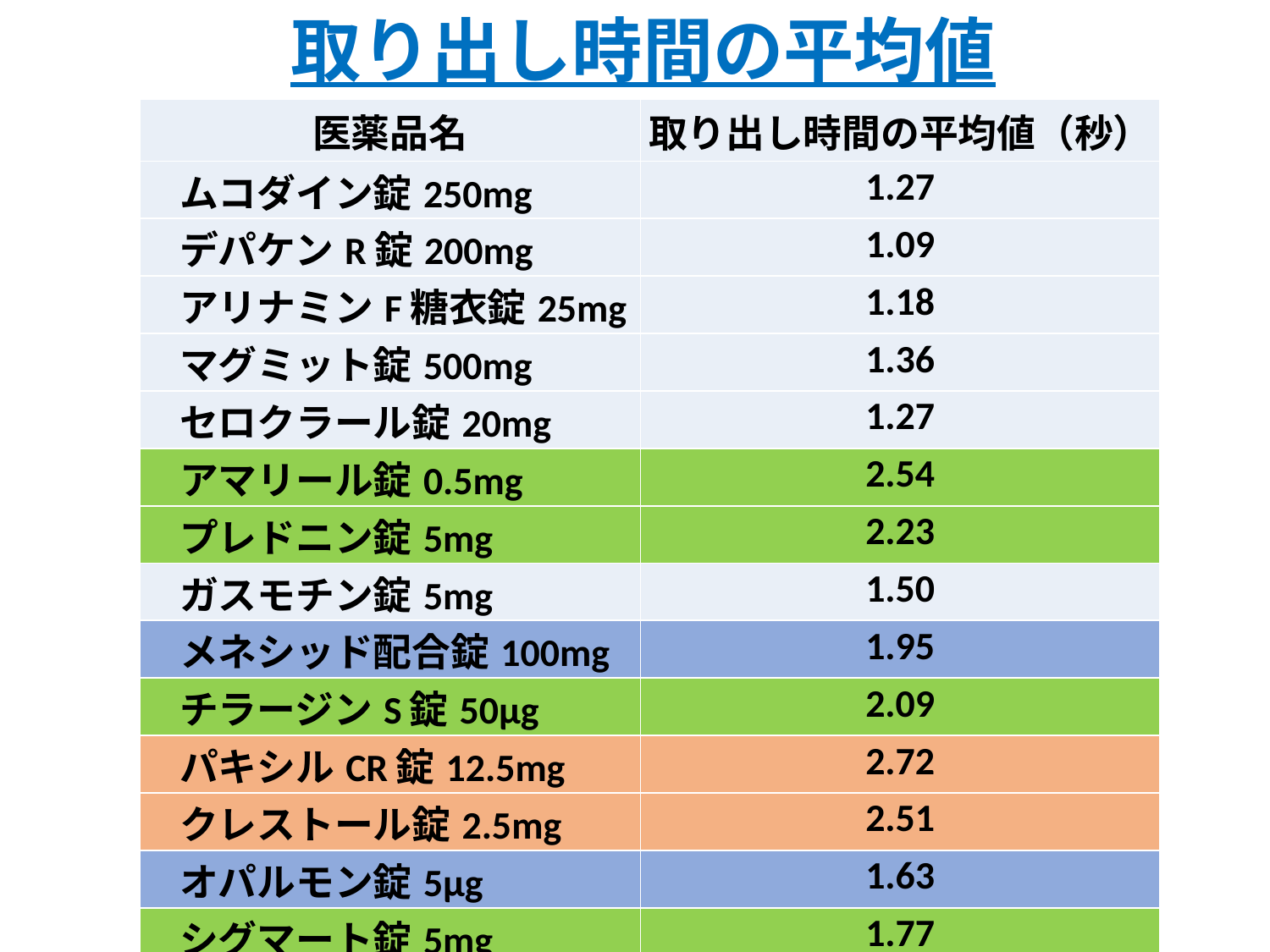

取り出し時間の平均値
| 医薬品名 | 取り出し時間の平均値（秒） |
| --- | --- |
| ムコダイン錠250mg | 1.27 |
| デパケンR錠200mg | 1.09 |
| アリナミンF糖衣錠25mg | 1.18 |
| マグミット錠500mg | 1.36 |
| セロクラール錠20mg | 1.27 |
| アマリール錠0.5mg | 2.54 |
| プレドニン錠5mg | 2.23 |
| ガスモチン錠5mg | 1.50 |
| メネシッド配合錠100mg | 1.95 |
| チラージンS錠50μg | 2.09 |
| パキシルCR錠12.5mg | 2.72 |
| クレストール錠2.5mg | 2.51 |
| オパルモン錠5μg | 1.63 |
| シグマート錠5mg | 1.77 |
| デプロメール錠25mg | 2.41 |